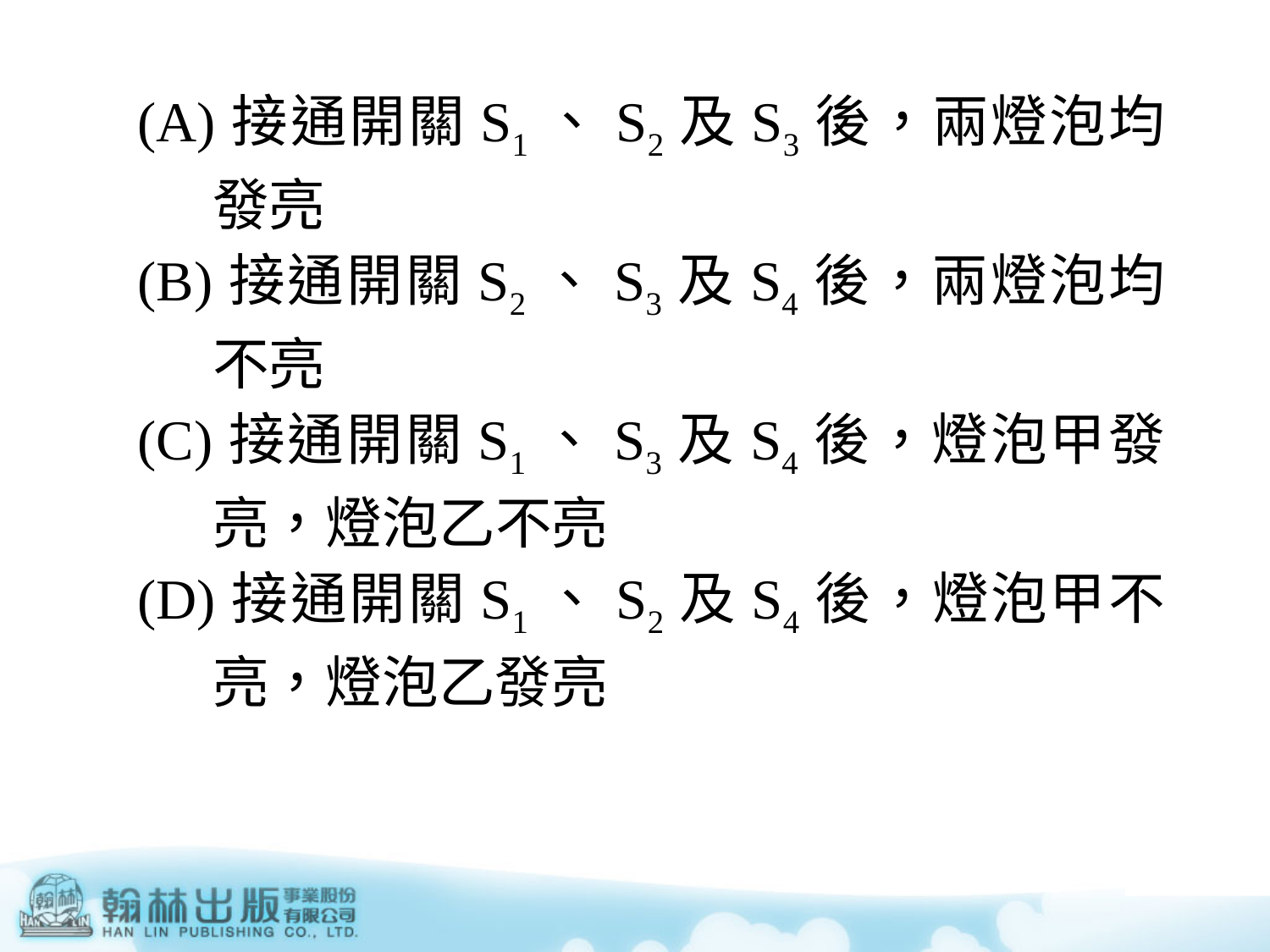

(A)接通開關S1、S2及S3後，兩燈泡均發亮
(B)接通開關S2、S3及S4後，兩燈泡均不亮
(C)接通開關S1、S3及S4後，燈泡甲發亮，燈泡乙不亮
(D)接通開關S1、S2及S4後，燈泡甲不亮，燈泡乙發亮